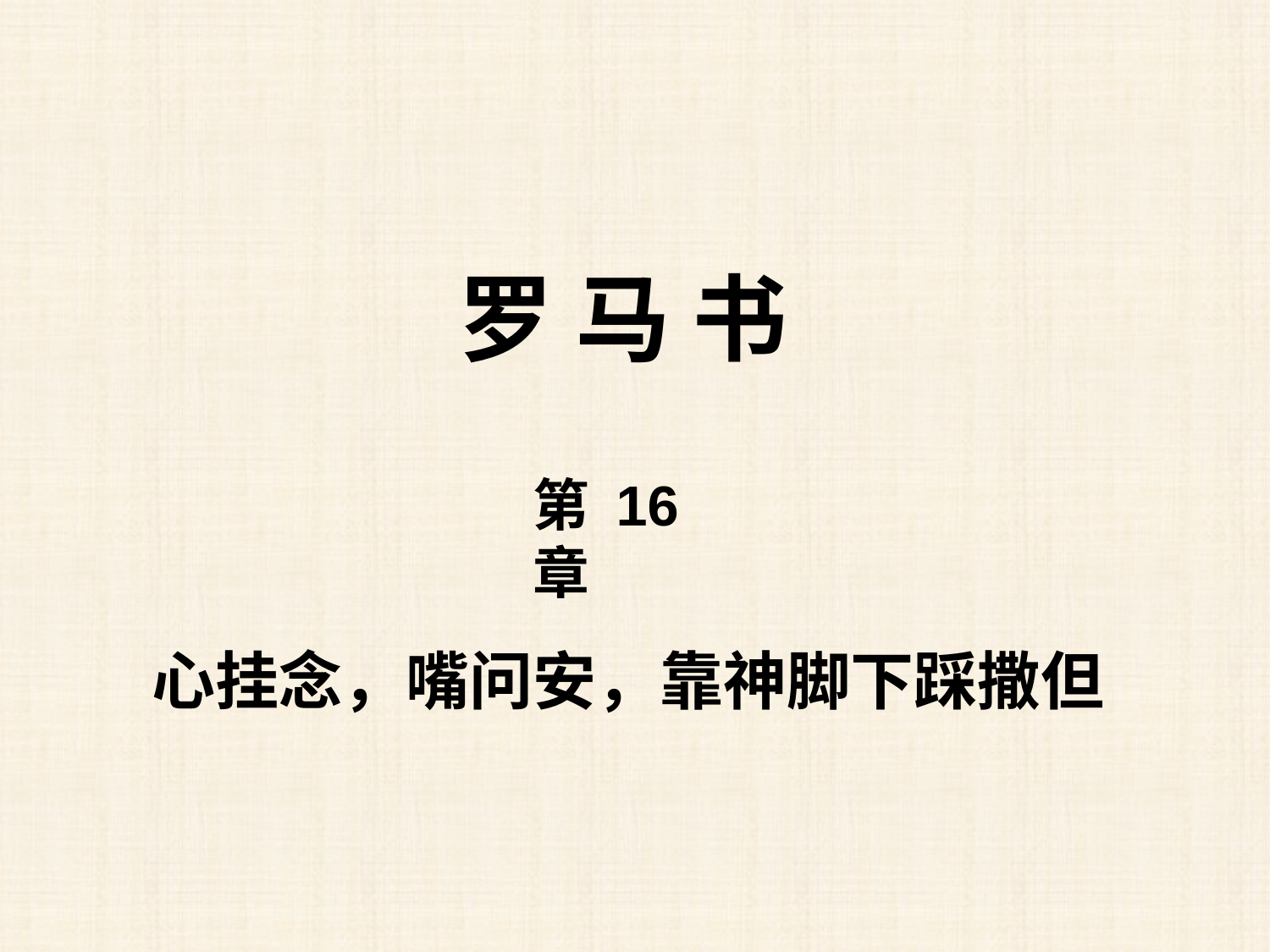

罗 马 书
第 16 章
心挂念，嘴问安，靠神脚下踩撒但